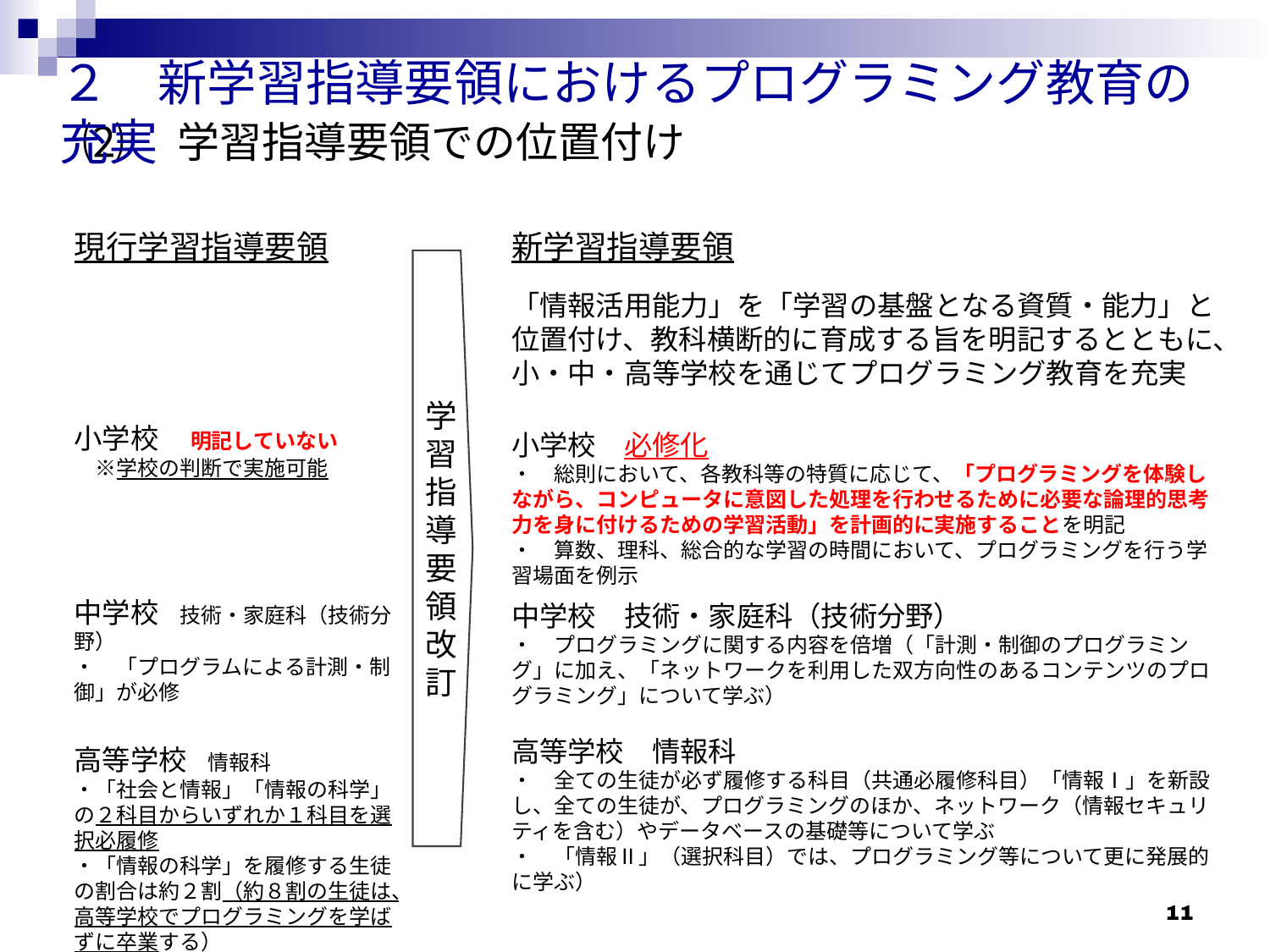

２　新学習指導要領におけるプログラミング教育の充実
⑵　学習指導要領での位置付け

現行学習指導要領

小学校　明記していない
　※学校の判断で実施可能

中学校　技術・家庭科（技術分野）
・　「プログラムによる計測・制御」が必修

高等学校　情報科
・「社会と情報」「情報の科学」の２科目からいずれか１科目を選択必履修
・「情報の科学」を履修する生徒の割合は約２割（約８割の生徒は、高等学校でプログラミングを学ばずに卒業する）
新学習指導要領

「情報活用能力」を「学習の基盤となる資質・能力」と位置付け、教科横断的に育成する旨を明記するとともに、小・中・高等学校を通じてプログラミング教育を充実

小学校　必修化
・　総則において、各教科等の特質に応じて、「プログラミングを体験しながら、コンピュータに意図した処理を行わせるために必要な論理的思考力を身に付けるための学習活動」を計画的に実施することを明記
・　算数、理科、総合的な学習の時間において、プログラミングを行う学習場面を例示

中学校　技術・家庭科（技術分野）
・　プログラミングに関する内容を倍増（「計測・制御のプログラミング」に加え、「ネットワークを利用した双方向性のあるコンテンツのプログラミング」について学ぶ）

高等学校　情報科
・　全ての生徒が必ず履修する科目（共通必履修科目）「情報Ⅰ」を新設し、全ての生徒が、プログラミングのほか、ネットワーク（情報セキュリティを含む）やデータベースの基礎等について学ぶ
・　「情報Ⅱ」（選択科目）では、プログラミング等について更に発展的に学ぶ）
学習指導要領改訂
11